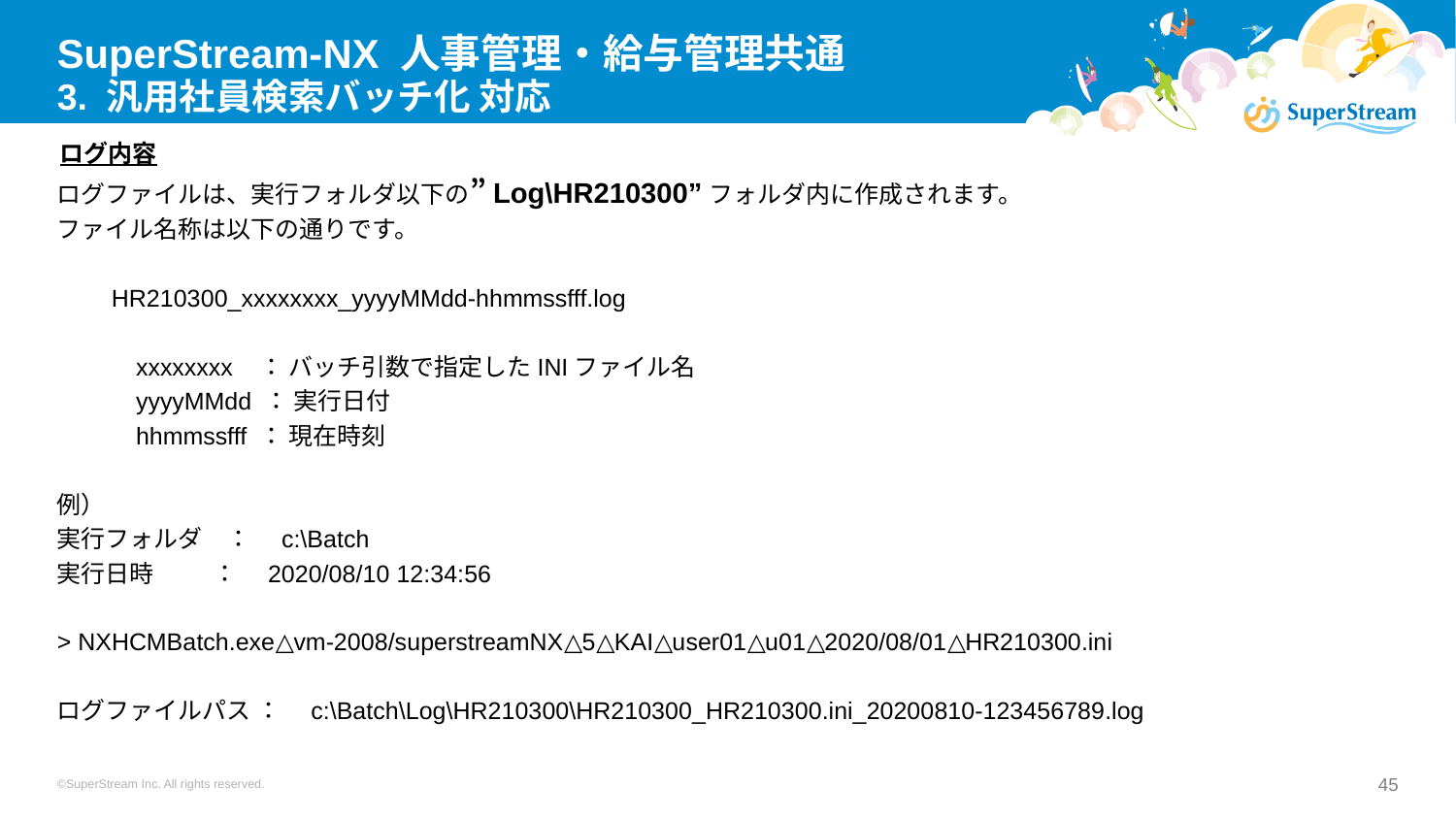

SuperStream-NX 人事管理・給与管理共通
3. 汎用社員検索バッチ化 対応
ログ内容
ログファイルは、実行フォルダ以下の”Log\HR210300”フォルダ内に作成されます。
ファイル名称は以下の通りです。

　　HR210300_xxxxxxxx_yyyyMMdd-hhmmssfff.log

　　　xxxxxxxx   ： バッチ引数で指定したINIファイル名
　　　yyyyMMdd ： 実行日付
　　　hhmmssfff ： 現在時刻

例）
実行フォルダ　：　c:\Batch
実行日時  　　：　2020/08/10 12:34:56

> NXHCMBatch.exe△vm-2008/superstreamNX△5△KAI△user01△u01△2020/08/01△HR210300.ini

ログファイルパス ：　c:\Batch\Log\HR210300\HR210300_HR210300.ini_20200810-123456789.log

©SuperStream Inc. All rights reserved.
45